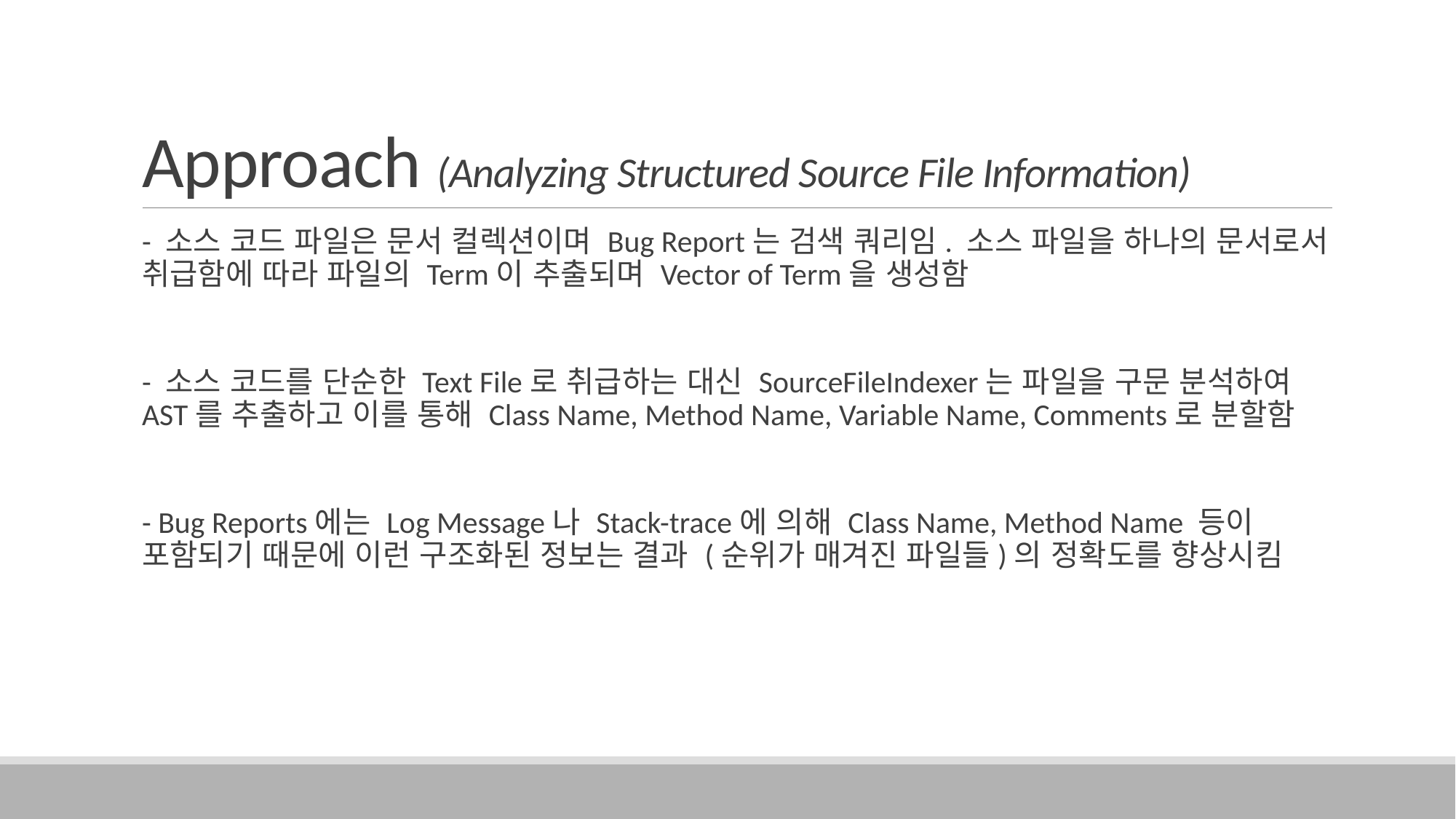

# Approach (Analyzing Structured Source File Information)
- 소스 코드 파일은 문서 컬렉션이며 Bug Report는 검색 쿼리임. 소스 파일을 하나의 문서로서 취급함에 따라 파일의 Term이 추출되며 Vector of Term을 생성함

- 소스 코드를 단순한 Text File로 취급하는 대신 SourceFileIndexer는 파일을 구문 분석하여 AST를 추출하고 이를 통해 Class Name, Method Name, Variable Name, Comments로 분할함

- Bug Reports에는 Log Message나 Stack-trace에 의해 Class Name, Method Name 등이 포함되기 때문에 이런 구조화된 정보는 결과 (순위가 매겨진 파일들)의 정확도를 향상시킴